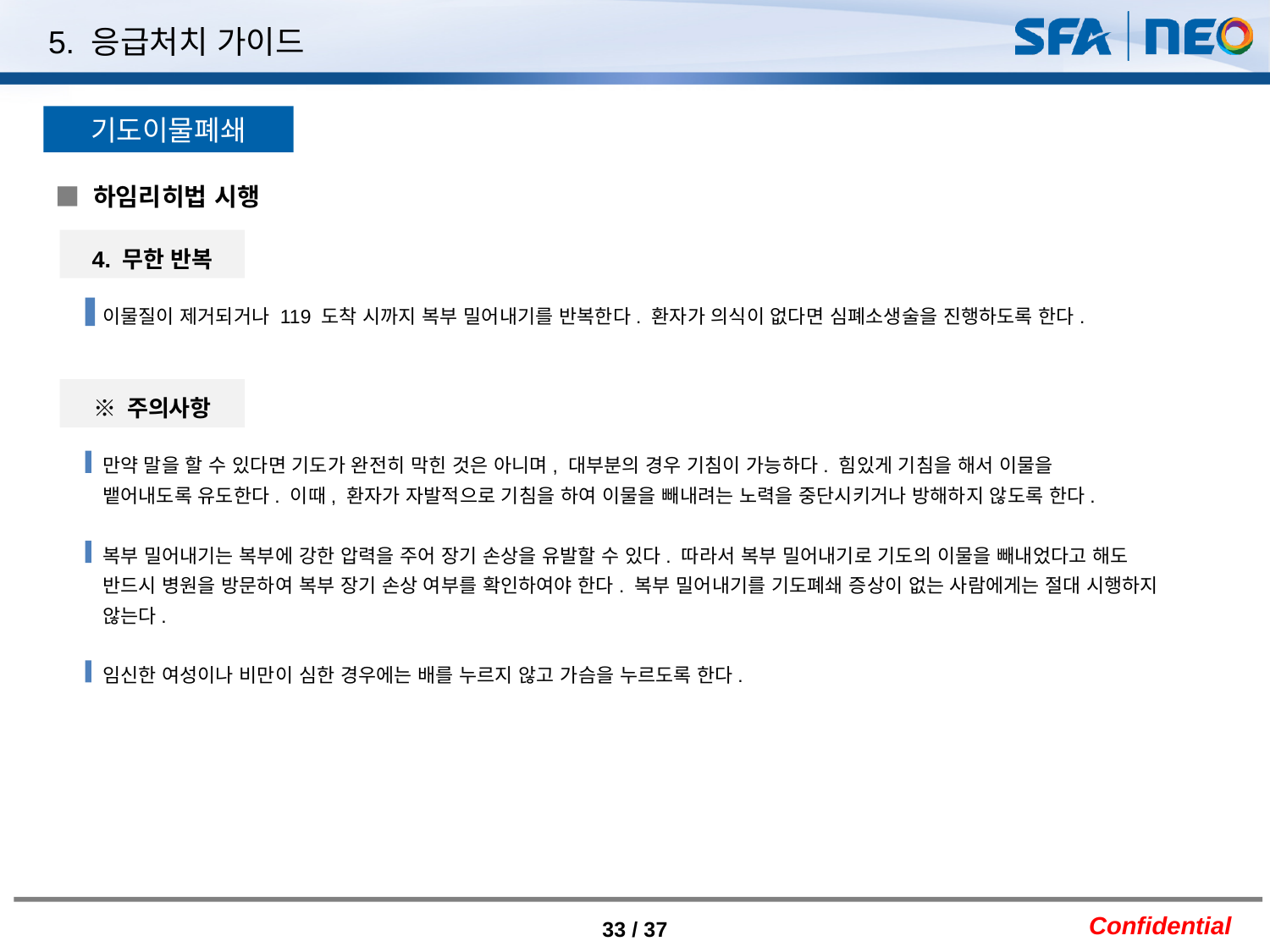

5. 응급처치 가이드
기도이물폐쇄
■ 하임리히법 시행
4. 무한 반복
이물질이 제거되거나 119 도착 시까지 복부 밀어내기를 반복한다. 환자가 의식이 없다면 심폐소생술을 진행하도록 한다.

※ 주의사항
만약 말을 할 수 있다면 기도가 완전히 막힌 것은 아니며, 대부분의 경우 기침이 가능하다. 힘있게 기침을 해서 이물을
뱉어내도록 유도한다. 이때, 환자가 자발적으로 기침을 하여 이물을 빼내려는 노력을 중단시키거나 방해하지 않도록 한다.

복부 밀어내기는 복부에 강한 압력을 주어 장기 손상을 유발할 수 있다. 따라서 복부 밀어내기로 기도의 이물을 빼내었다고 해도 반드시 병원을 방문하여 복부 장기 손상 여부를 확인하여야 한다. 복부 밀어내기를 기도폐쇄 증상이 없는 사람에게는 절대 시행하지 않는다.

임신한 여성이나 비만이 심한 경우에는 배를 누르지 않고 가슴을 누르도록 한다.